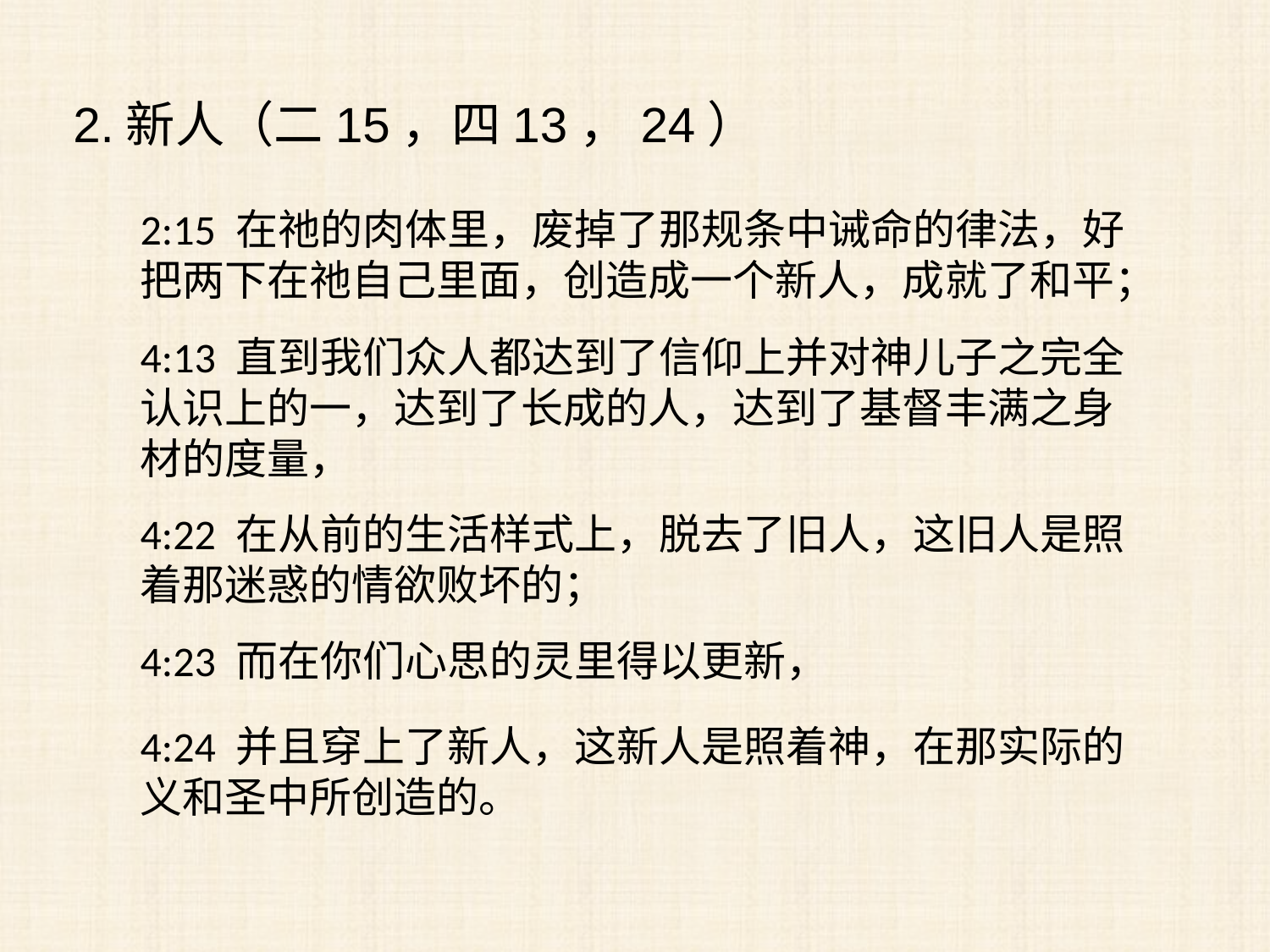

2.新人（二15，四13，24）
2:15 在祂的肉体里，废掉了那规条中诫命的律法，好把两下在祂自己里面，创造成一个新人，成就了和平；
4:13 直到我们众人都达到了信仰上并对神儿子之完全认识上的一，达到了长成的人，达到了基督丰满之身材的度量，
4:22 在从前的生活样式上，脱去了旧人，这旧人是照着那迷惑的情欲败坏的；
4:23 而在你们心思的灵里得以更新，
4:24 并且穿上了新人，这新人是照着神，在那实际的义和圣中所创造的。